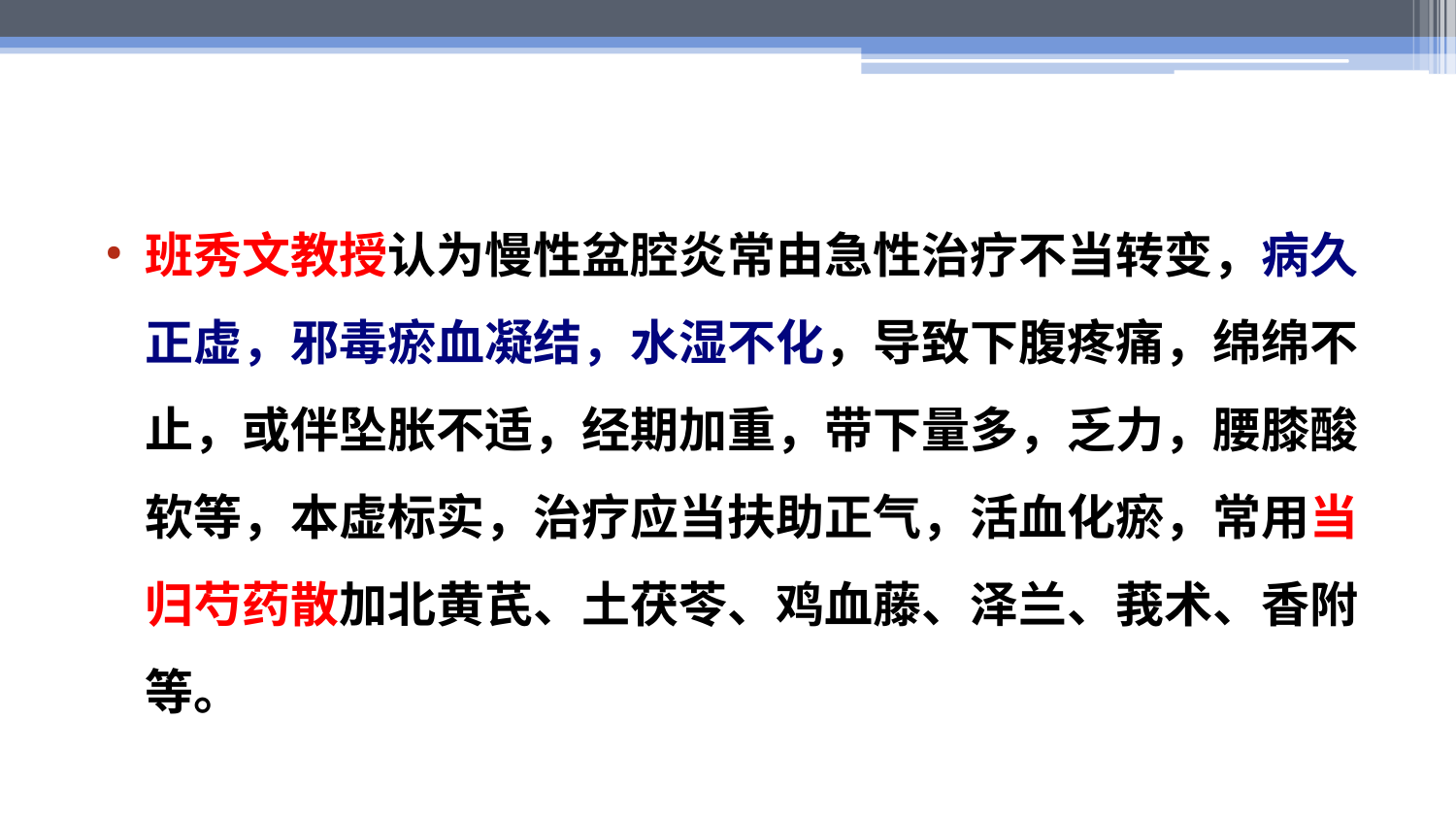

班秀文教授认为慢性盆腔炎常由急性治疗不当转变，病久正虚，邪毒瘀血凝结，水湿不化，导致下腹疼痛，绵绵不止，或伴坠胀不适，经期加重，带下量多，乏力，腰膝酸软等，本虚标实，治疗应当扶助正气，活血化瘀，常用当归芍药散加北黄芪、土茯苓、鸡血藤、泽兰、莪术、香附等。